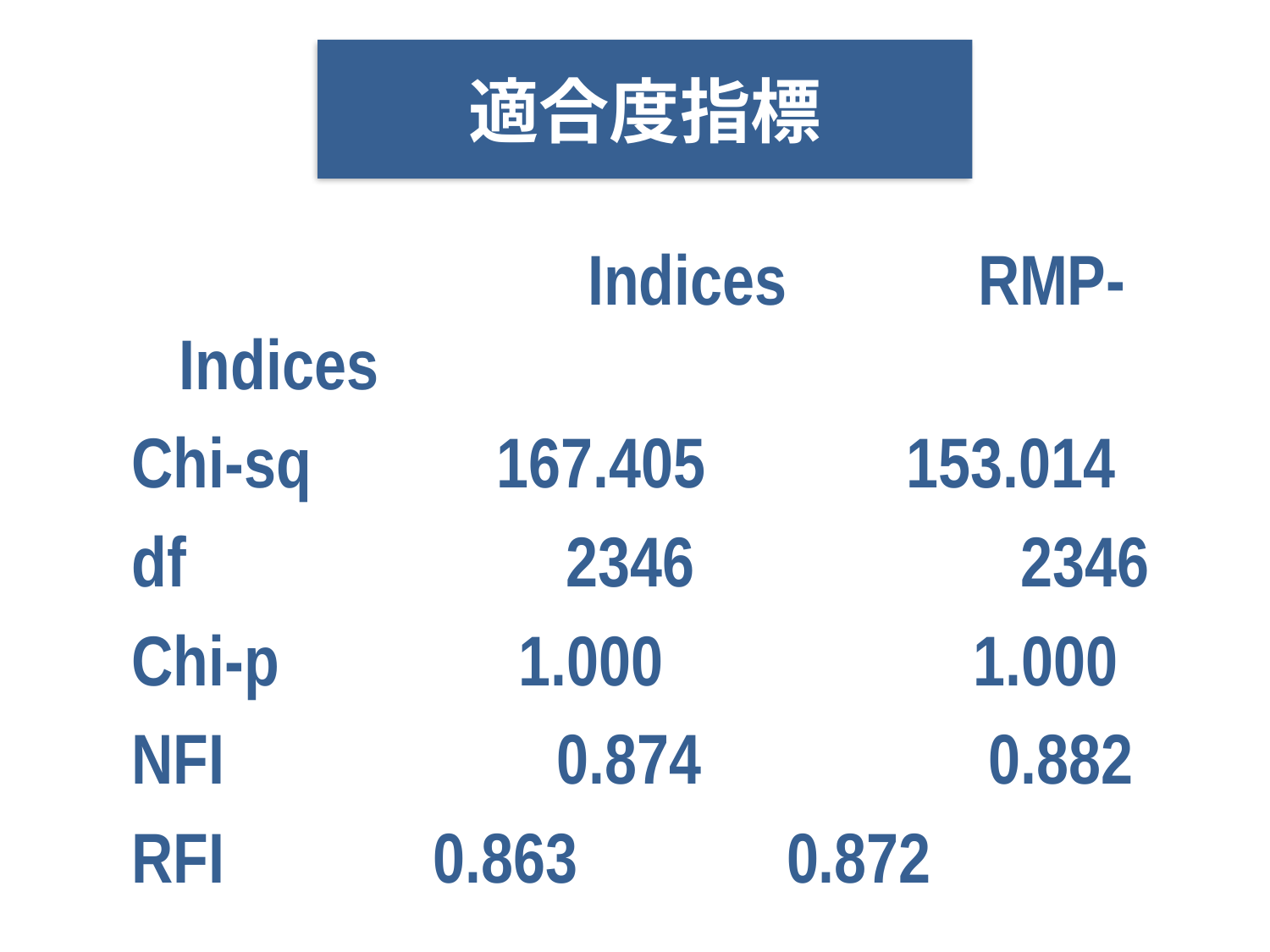

# 適合度指標
　　　　　 　Indices　　 RMP-Indices
Chi-sq 　    167.405  　    153.014
df 　　　　   2346　  　　   2346
Chi-p 　　   1.000　　　    1.000
NFI　　　 　0.874  　　     0.882
RFI             0.863             0.872